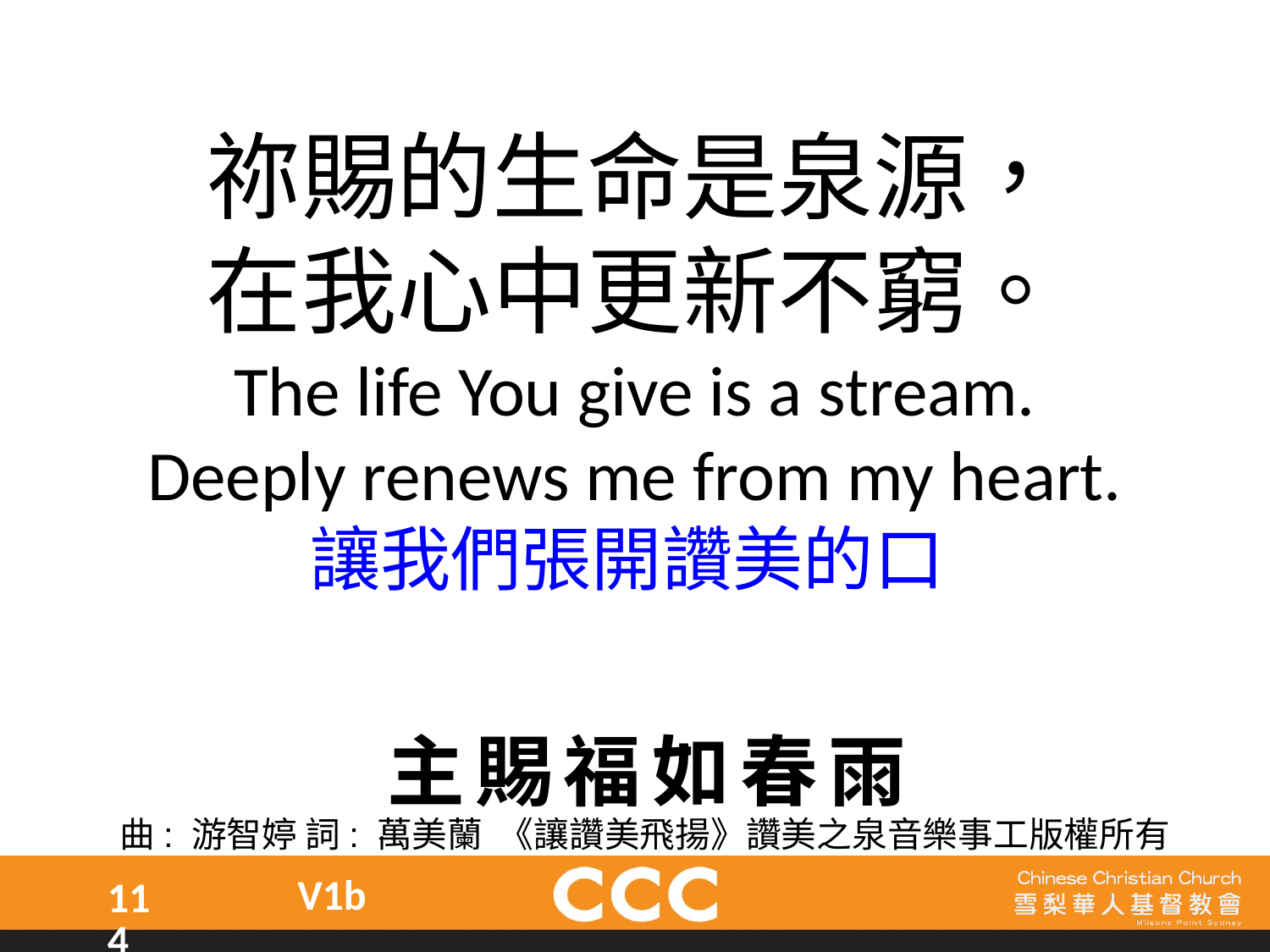

祢賜的生命是泉源，
在我心中更新不窮。
The life You give is a stream.
Deeply renews me from my heart.
讓我們張開讚美的口
主賜福如春雨
曲: 游智婷 詞: 萬美蘭  《讓讚美飛揚》讚美之泉音樂事工版權所有
V1b
114